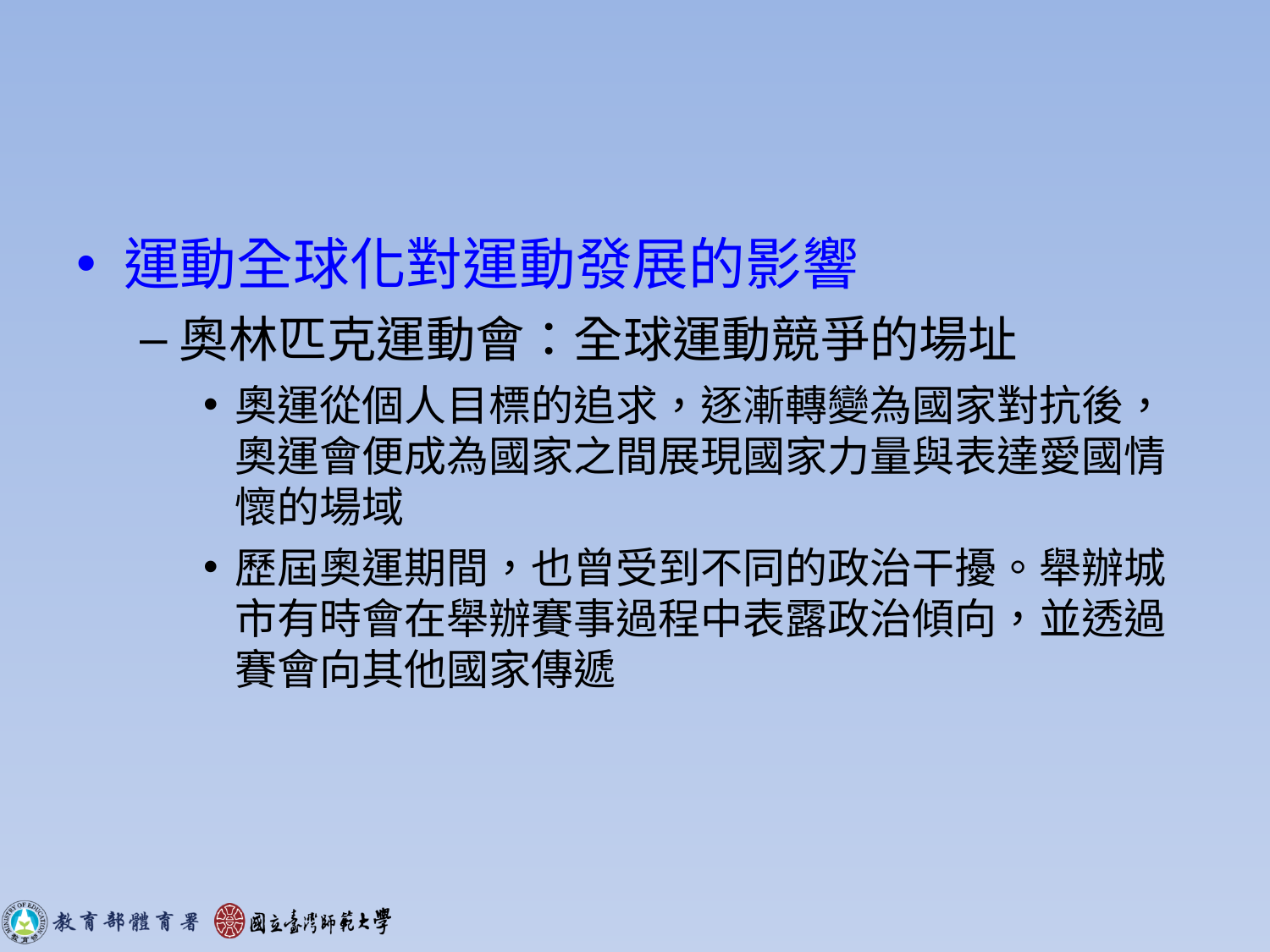

#
運動全球化對運動發展的影響
奧林匹克運動會：全球運動競爭的場址
奧運從個人目標的追求，逐漸轉變為國家對抗後，奧運會便成為國家之間展現國家力量與表達愛國情懷的場域
歷屆奧運期間，也曾受到不同的政治干擾。舉辦城市有時會在舉辦賽事過程中表露政治傾向，並透過賽會向其他國家傳遞